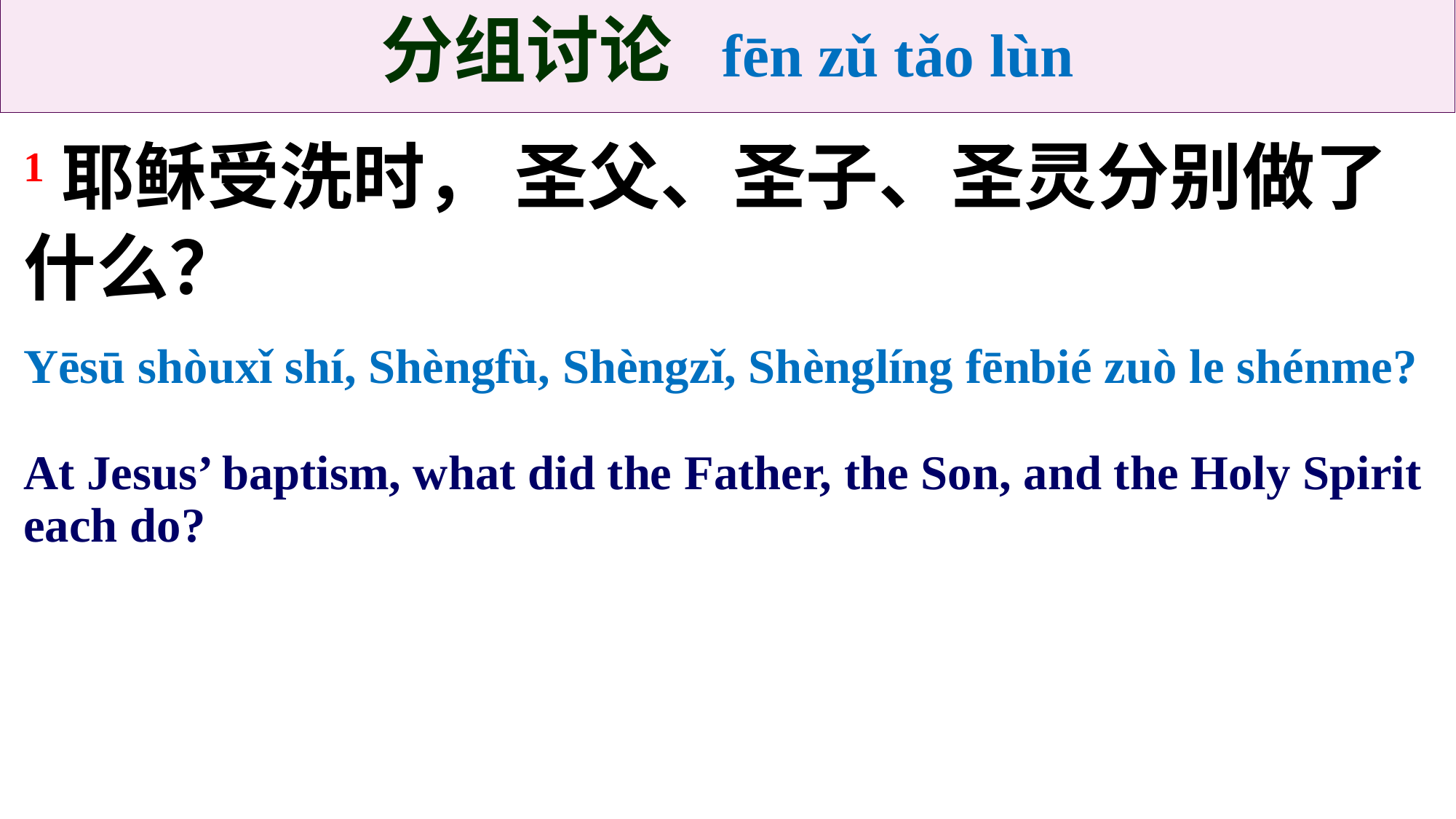

分组讨论  fēn zǔ tǎo lùn
1耶稣受洗时， 圣父、圣子、圣灵分别做了什么？

Yēsū shòuxǐ shí, Shèngfù, Shèngzǐ, Shènglíng fēnbié zuò le shénme?

At Jesus’ baptism, what did the Father, the Son, and the Holy Spirit each do?